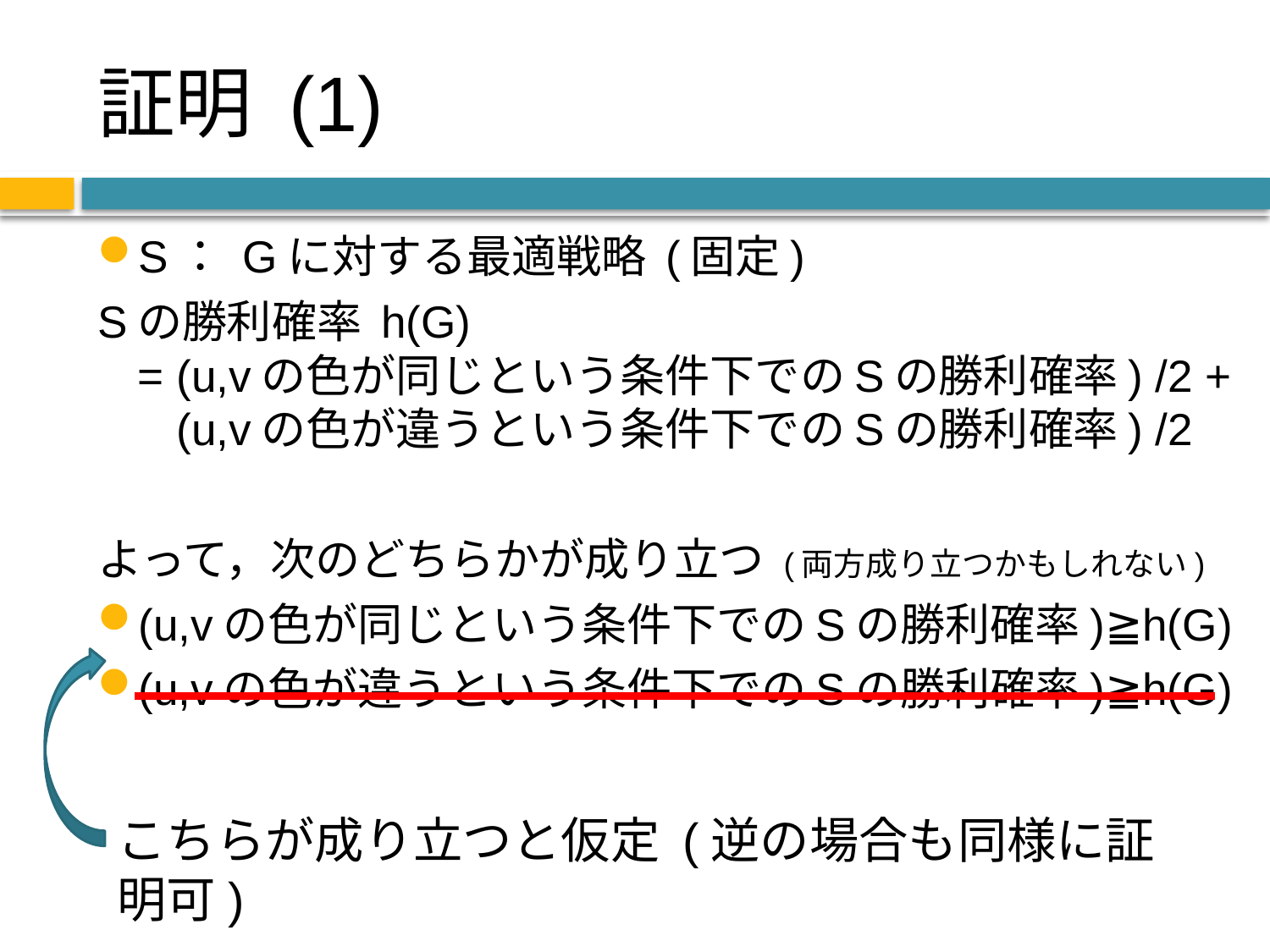

# 証明 (1)
S： Gに対する最適戦略 (固定)
Sの勝利確率 h(G)
= (u,vの色が同じという条件下でのSの勝利確率) /2 +
= (u,vの色が違うという条件下でのSの勝利確率) /2

よって，次のどちらかが成り立つ (両方成り立つかもしれない)
(u,vの色が同じという条件下でのSの勝利確率)≧h(G)
(u,vの色が違うという条件下でのSの勝利確率)≧h(G)

こちらが成り立つと仮定 (逆の場合も同様に証明可)